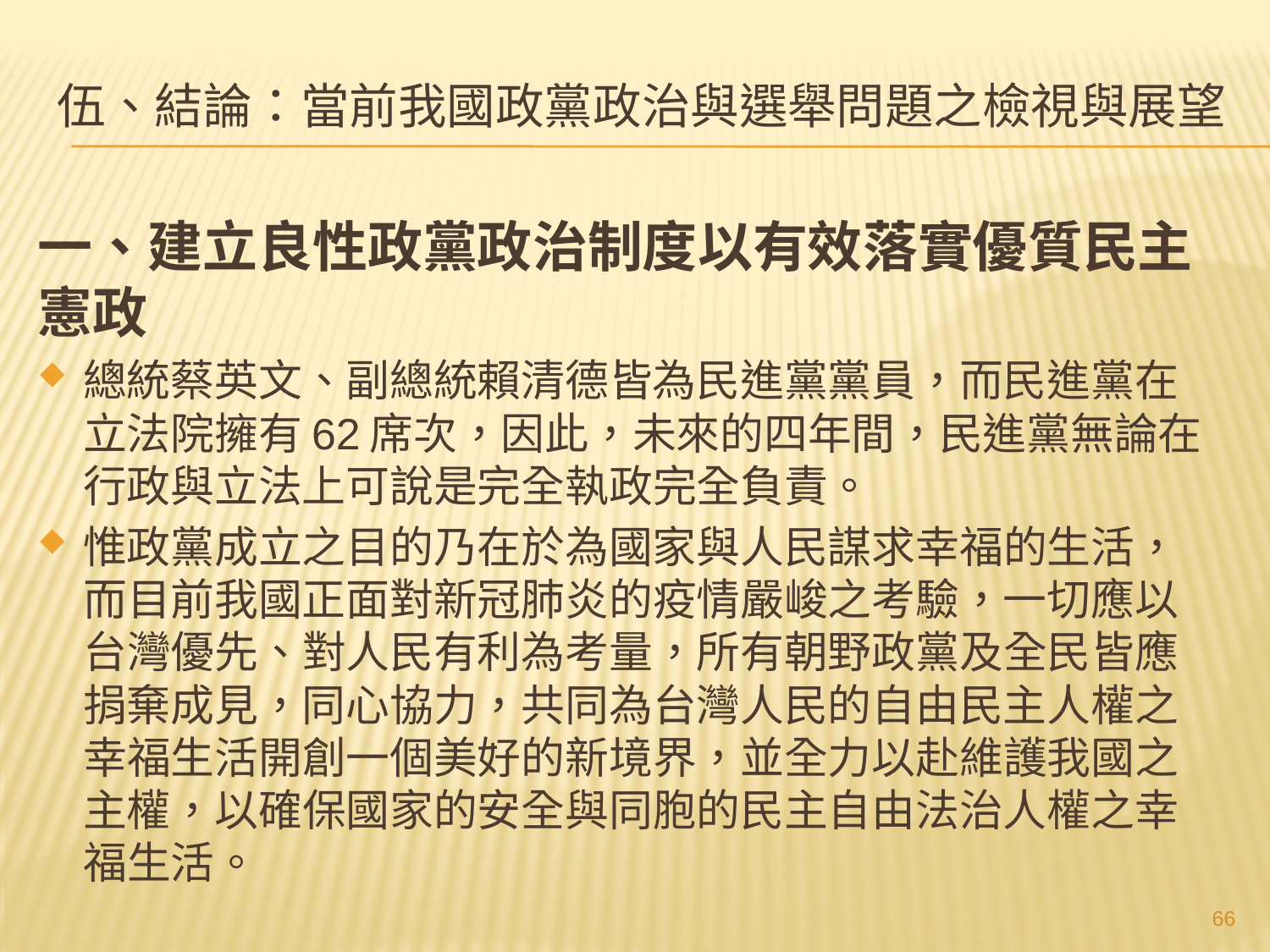

# 伍、結論：當前我國政黨政治與選舉問題之檢視與展望
一、建立良性政黨政治制度以有效落實優質民主憲政
總統蔡英文、副總統賴清德皆為民進黨黨員，而民進黨在立法院擁有62席次，因此，未來的四年間，民進黨無論在行政與立法上可說是完全執政完全負責。
惟政黨成立之目的乃在於為國家與人民謀求幸福的生活，而目前我國正面對新冠肺炎的疫情嚴峻之考驗，一切應以台灣優先、對人民有利為考量，所有朝野政黨及全民皆應捐棄成見，同心協力，共同為台灣人民的自由民主人權之幸福生活開創一個美好的新境界，並全力以赴維護我國之主權，以確保國家的安全與同胞的民主自由法治人權之幸福生活。
66